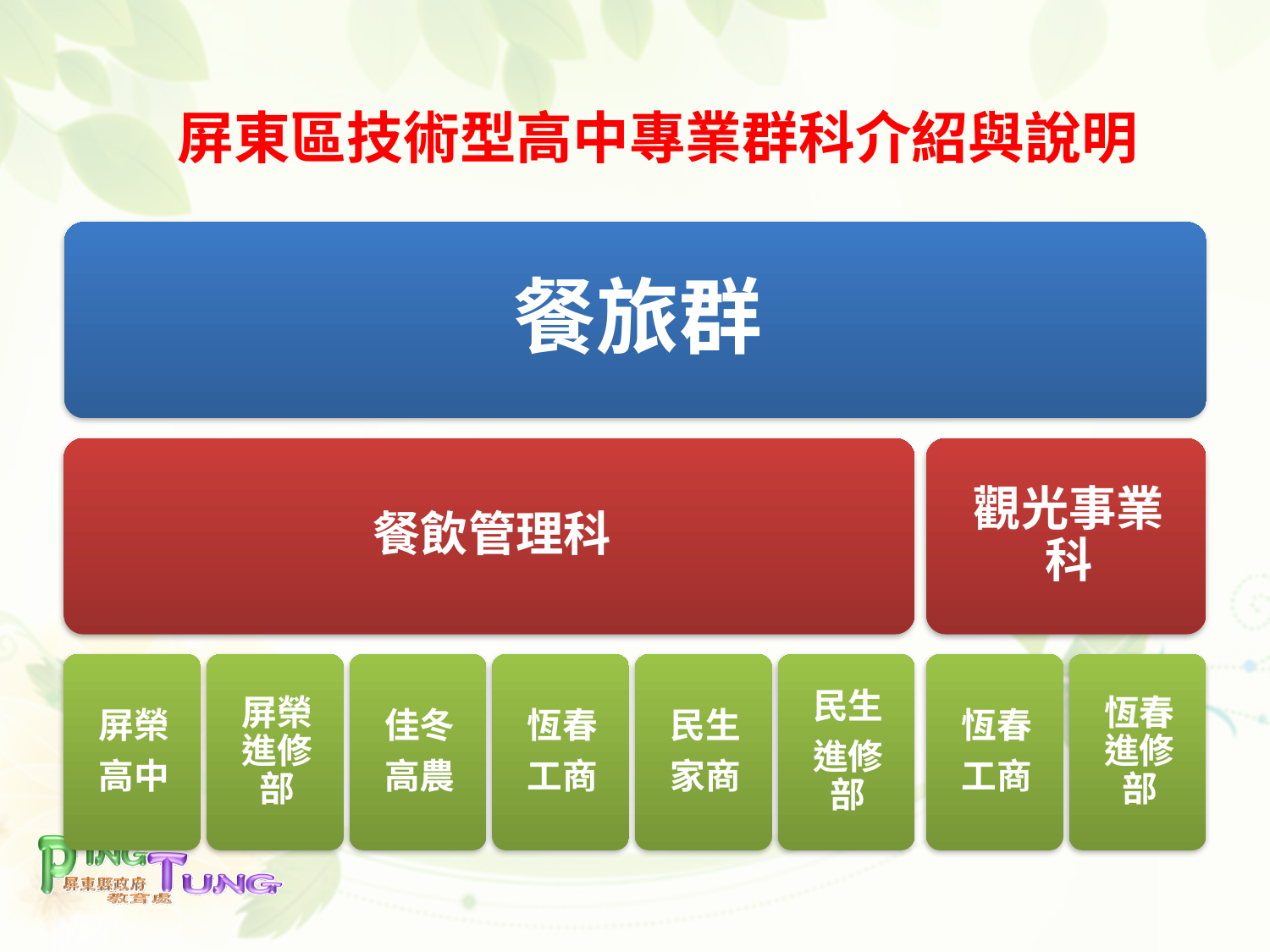

屏東區技術型高中專業群科介紹與說明
餐旅群
餐飲管理科
屏榮
高中
屏榮進修部
佳冬
高農
恆春
工商
民生
家商
民生
進修部
觀光事業科
恆春
工商
恆春進修部